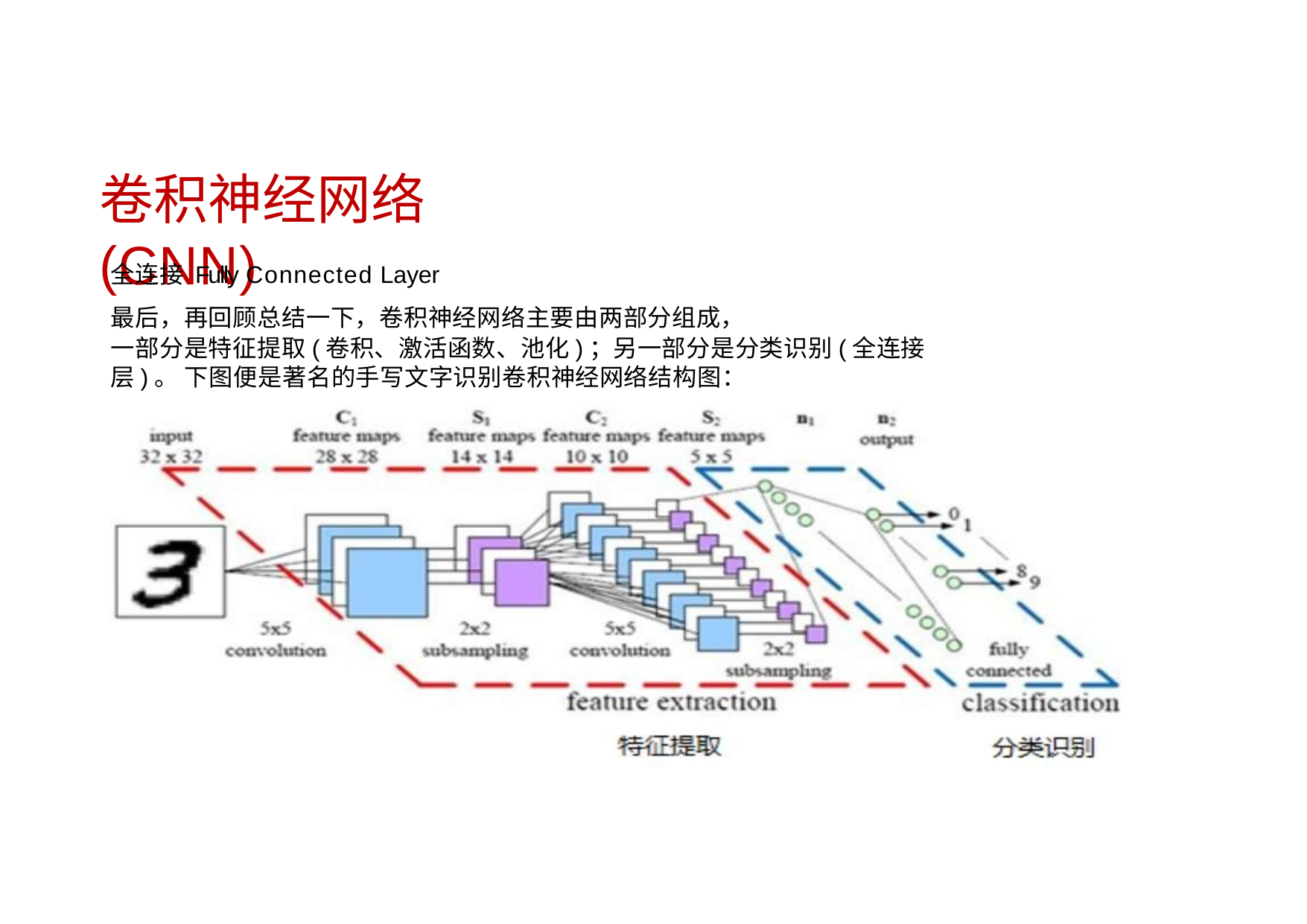

# 卷积神经网络(CNN)
全连接 Fully Connected Layer
最后，再回顾总结一下，卷积神经网络主要由两部分组成，
一部分是特征提取(卷积、激活函数、池化)；另一部分是分类识别(全连接层)。 下图便是著名的手写文字识别卷积神经网络结构图：